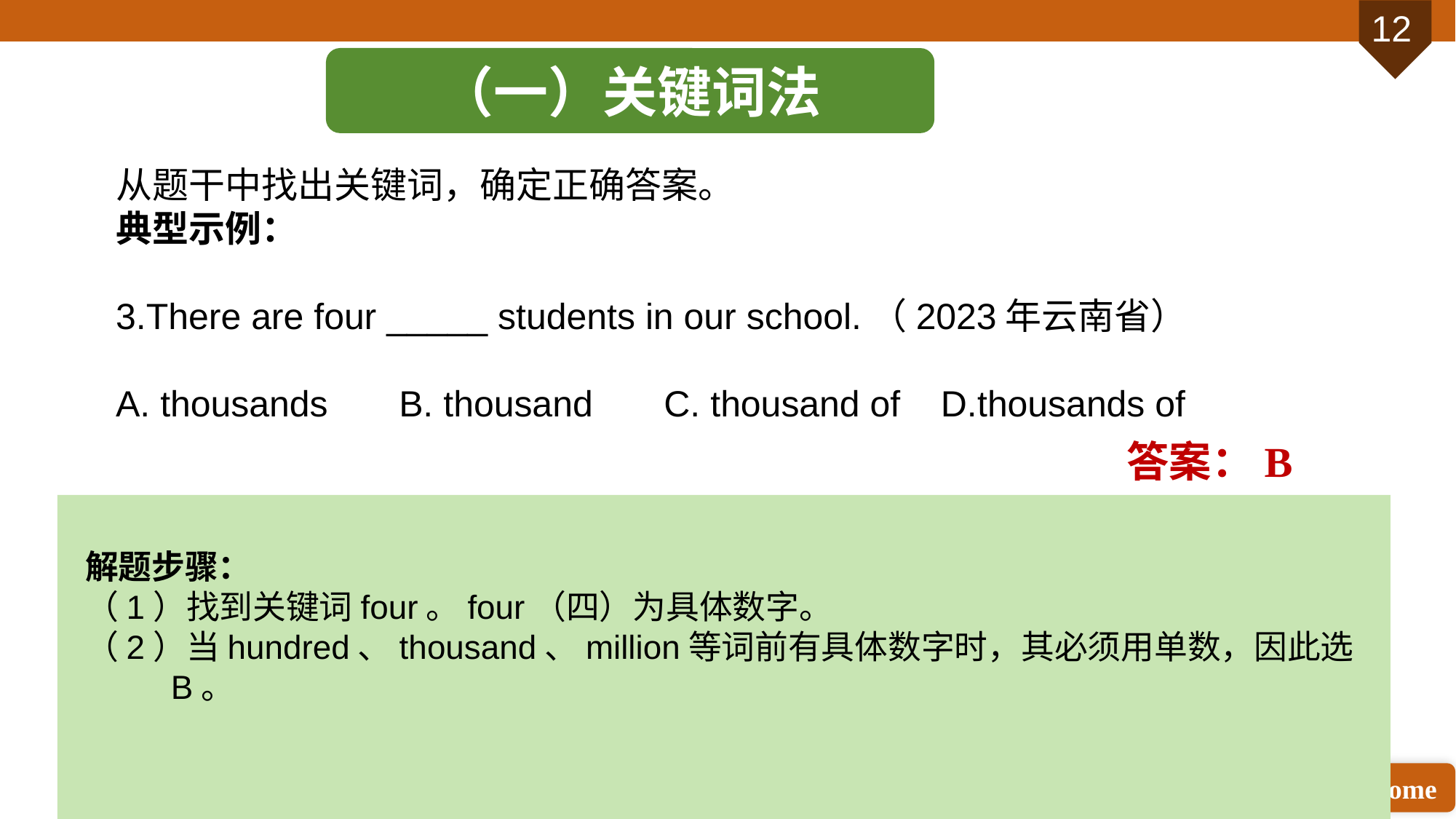

（一）关键词法
从题干中找出关键词，确定正确答案。
典型示例：

3.There are four _____ students in our school.（2023年云南省）

A. thousands       B. thousand       C. thousand of    D.thousands of
答案：B

解题步骤：
（1）找到关键词four。four（四）为具体数字。
（2）当hundred、thousand、million等词前有具体数字时，其必须用单数，因此选B。